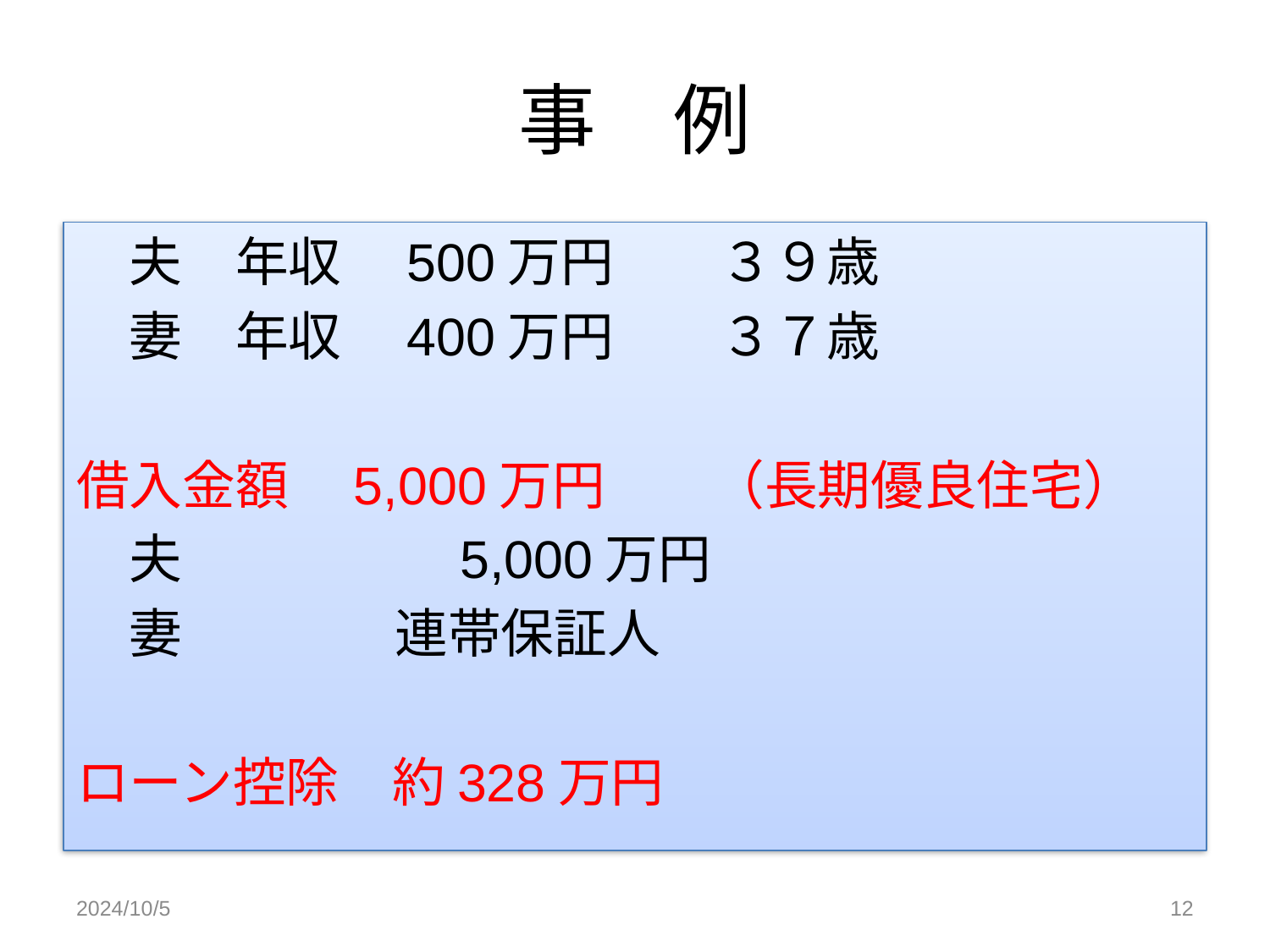

# 事　例
　夫　年収　500万円　　３９歳
　妻　年収　400万円　　３７歳

借入金額　5,000万円　　（長期優良住宅）
　夫　　　　　5,000万円
　妻　　　　連帯保証人

ローン控除　約328万円
2024/10/5
12